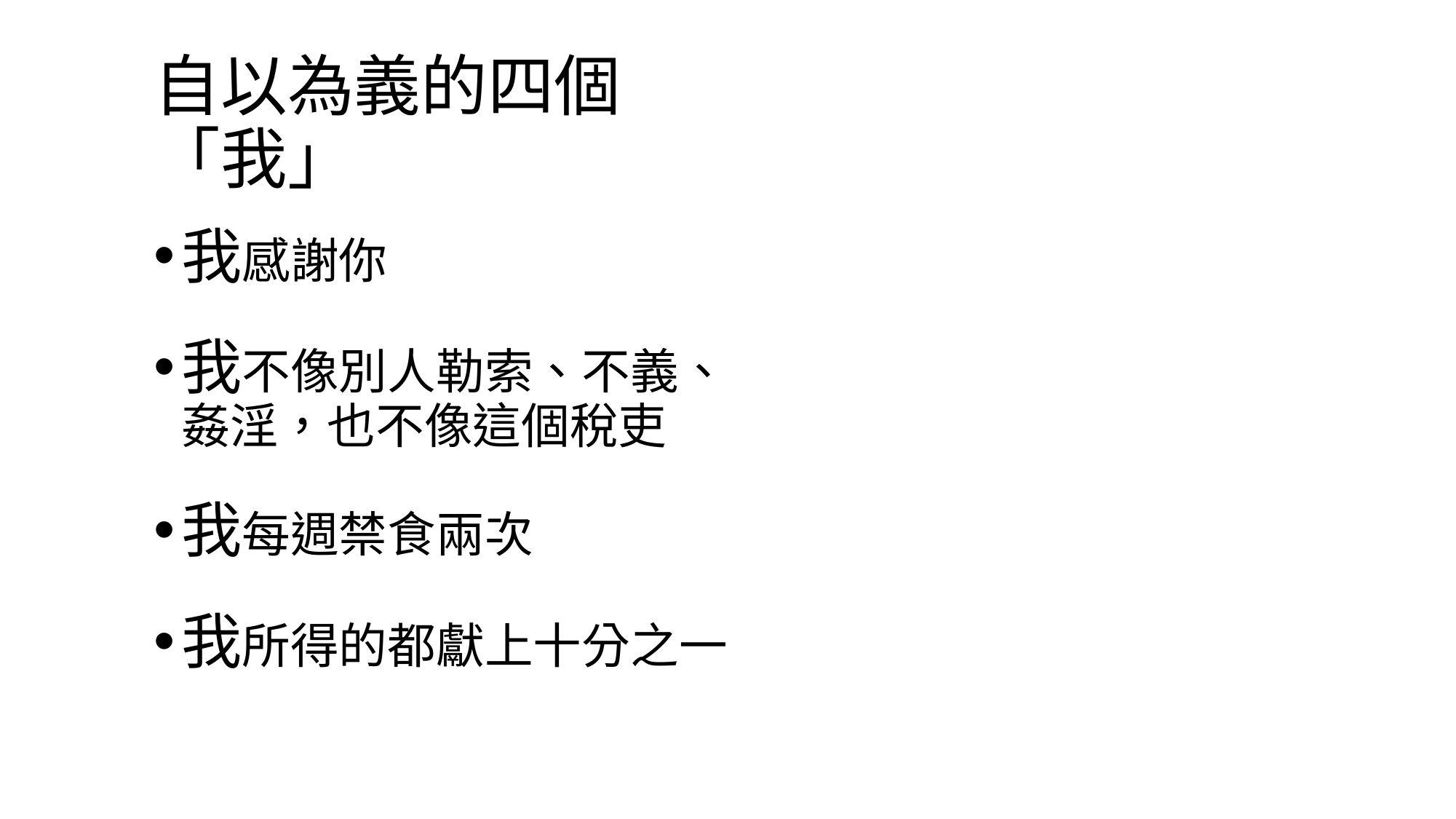

自以為義的四個「我」
我感謝你
我不像別人勒索、不義、姦淫，也不像這個稅吏
我每週禁食兩次
我所得的都獻上十分之一